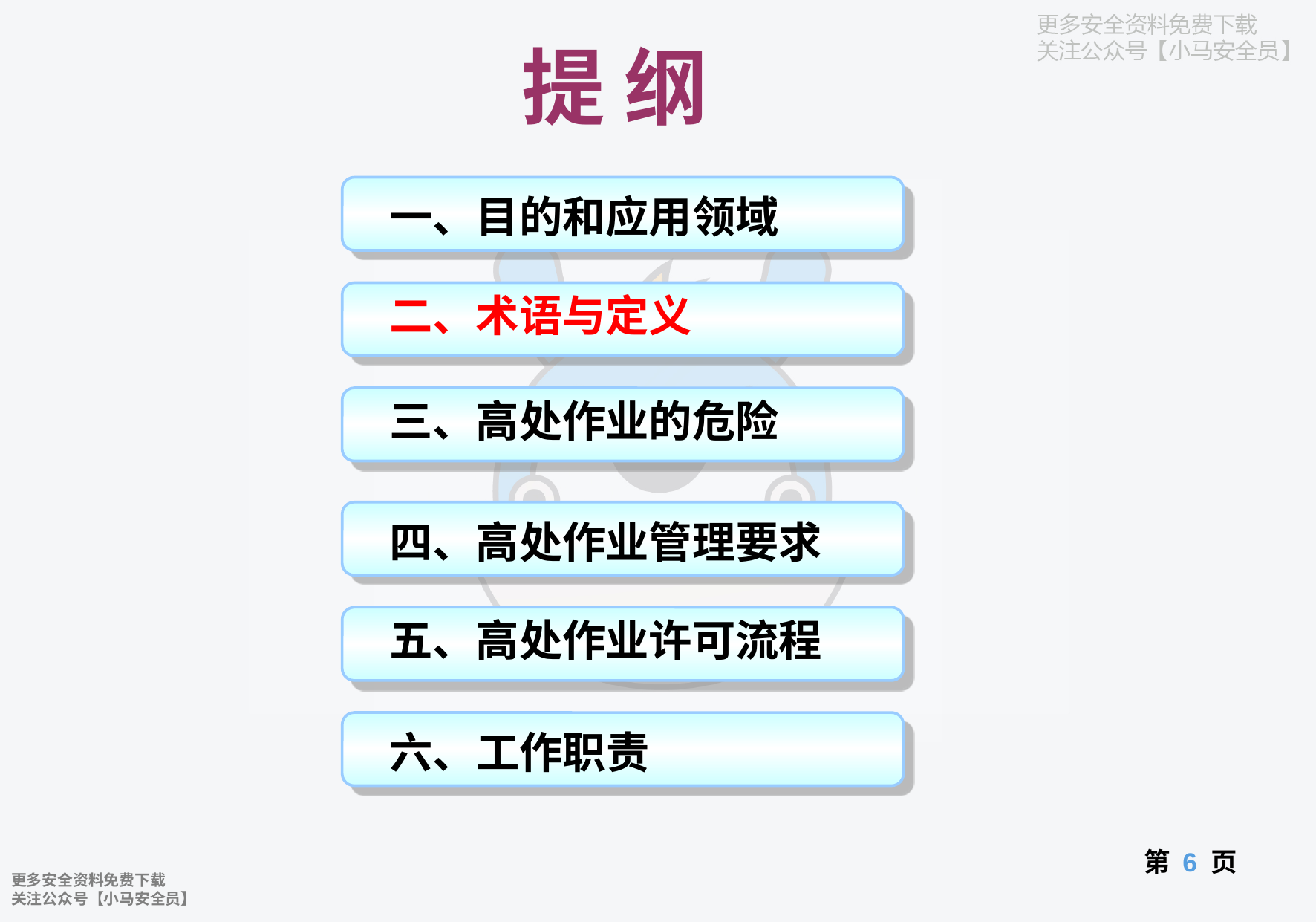

提 纲
一、目的和应用领域

二、术语与定义

三、高处作业的危险

四、高处作业管理要求

五、高处作业许可流程

六、工作职责

第 6 页